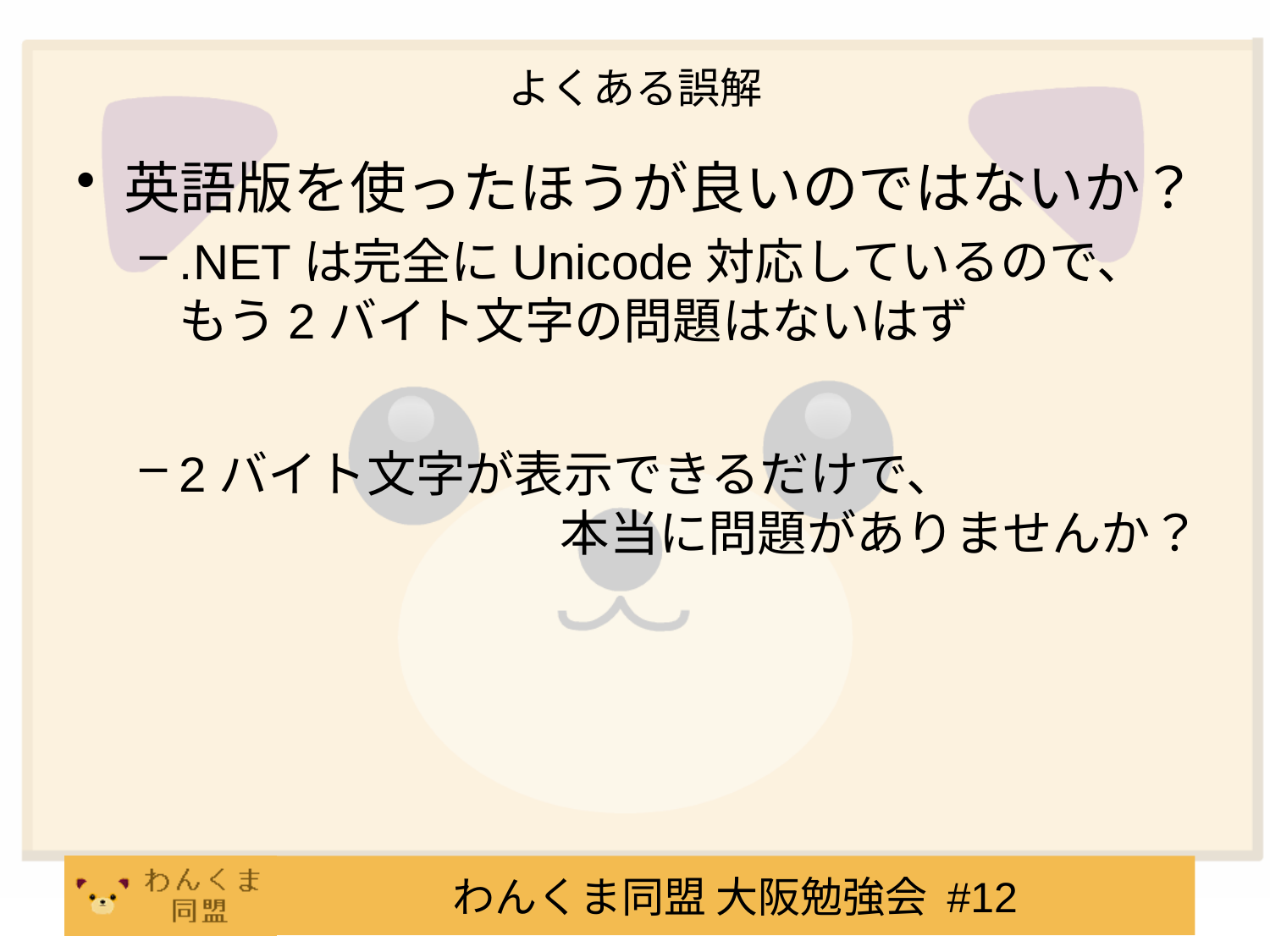

# よくある誤解
英語版を使ったほうが良いのではないか？
.NETは完全にUnicode対応しているので、
もう2バイト文字の問題はないはず

2バイト文字が表示できるだけで、
			本当に問題がありませんか？